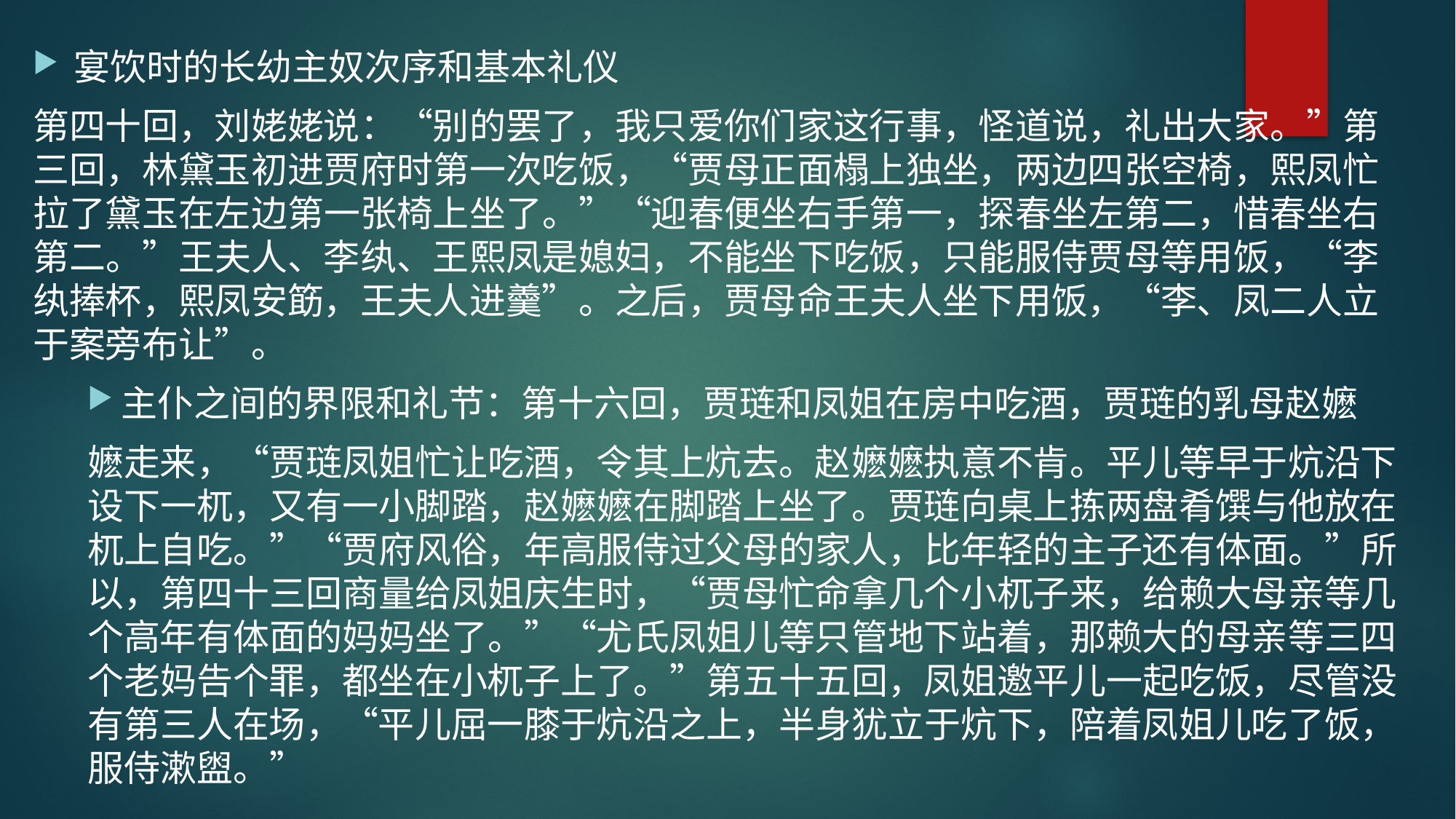

宴饮时的长幼主奴次序和基本礼仪
第四十回，刘姥姥说：“别的罢了，我只爱你们家这行事，怪道说，礼出大家。”第三回，林黛玉初进贾府时第一次吃饭，“贾母正面榻上独坐，两边四张空椅，熙凤忙拉了黛玉在左边第一张椅上坐了。”“迎春便坐右手第一，探春坐左第二，惜春坐右第二。”王夫人、李纨、王熙凤是媳妇，不能坐下吃饭，只能服侍贾母等用饭，“李纨捧杯，熙凤安筯，王夫人进羹”。之后，贾母命王夫人坐下用饭，“李、凤二人立于案旁布让”。
主仆之间的界限和礼节：第十六回，贾琏和凤姐在房中吃酒，贾琏的乳母赵嬷
嬷走来，“贾琏凤姐忙让吃酒，令其上炕去。赵嬷嬷执意不肯。平儿等早于炕沿下设下一杌，又有一小脚踏，赵嬷嬷在脚踏上坐了。贾琏向桌上拣两盘肴馔与他放在杌上自吃。”“贾府风俗，年高服侍过父母的家人，比年轻的主子还有体面。”所以，第四十三回商量给凤姐庆生时，“贾母忙命拿几个小杌子来，给赖大母亲等几个高年有体面的妈妈坐了。”“尤氏凤姐儿等只管地下站着，那赖大的母亲等三四个老妈告个罪，都坐在小杌子上了。”第五十五回，凤姐邀平儿一起吃饭，尽管没有第三人在场，“平儿屈一膝于炕沿之上，半身犹立于炕下，陪着凤姐儿吃了饭，服侍漱盥。”